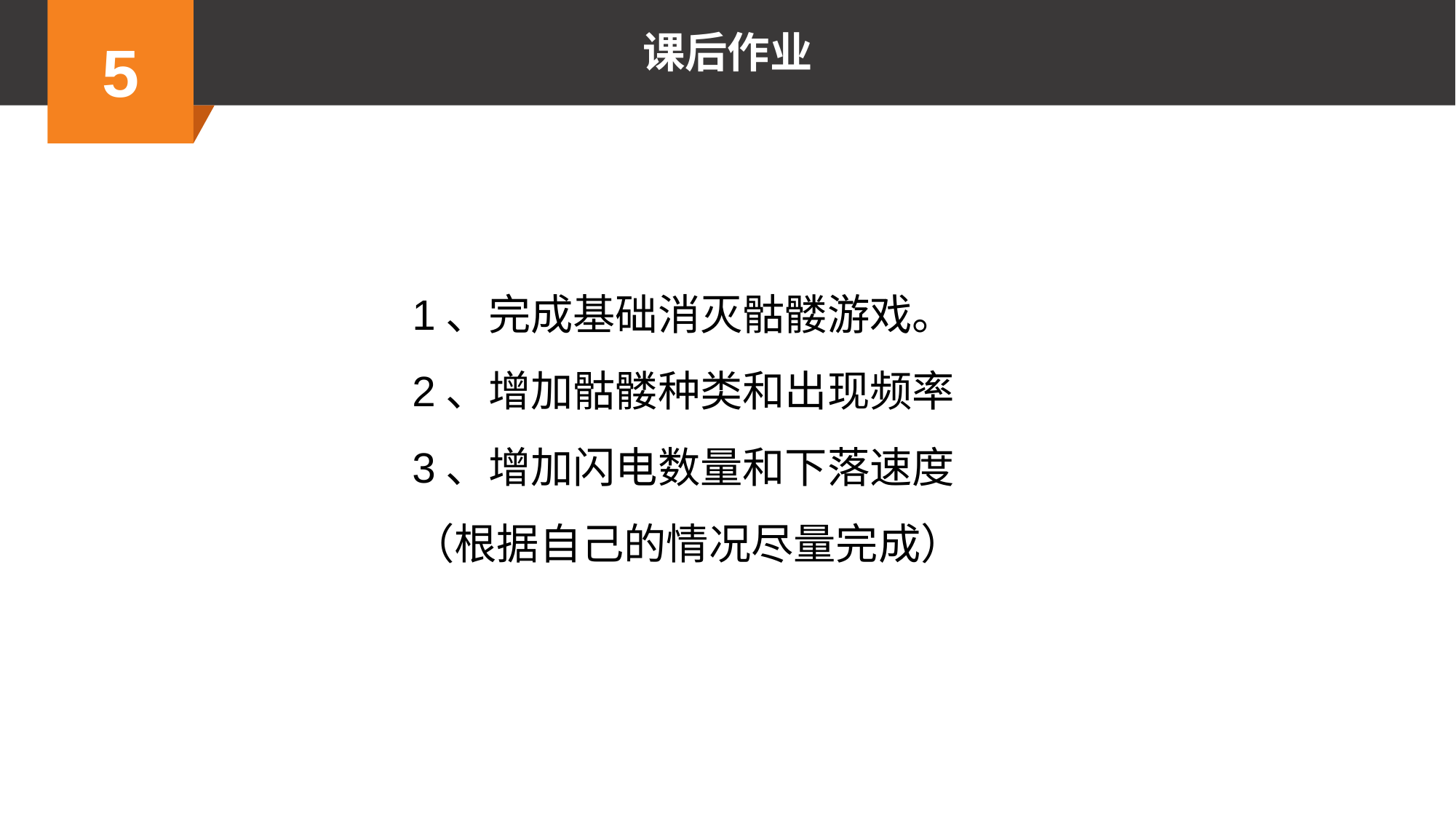

1、完成基础消灭骷髅游戏。
2、增加骷髅种类和出现频率
3、增加闪电数量和下落速度
（根据自己的情况尽量完成）